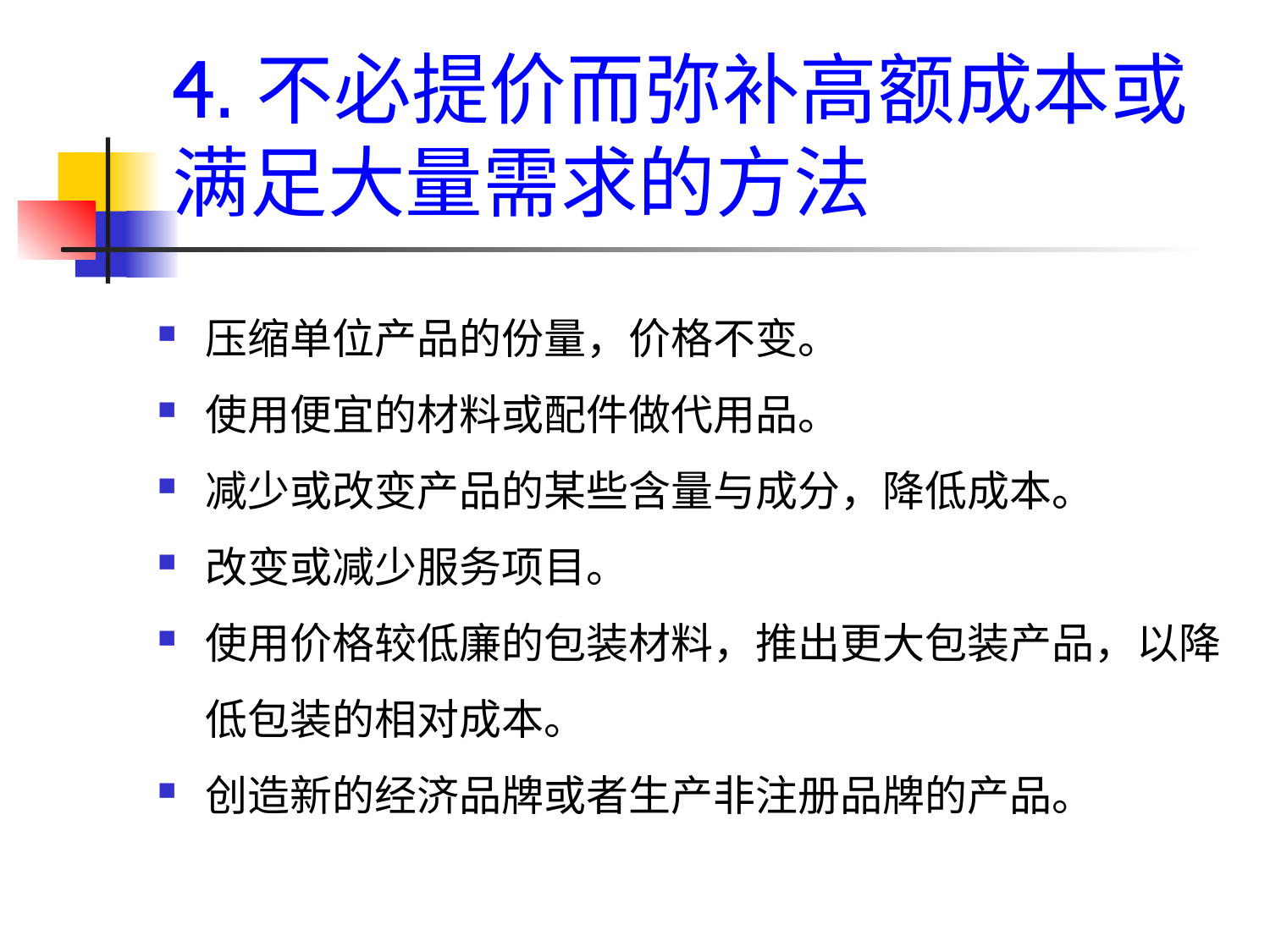

# 4.不必提价而弥补高额成本或满足大量需求的方法
压缩单位产品的份量，价格不变。
使用便宜的材料或配件做代用品。
减少或改变产品的某些含量与成分，降低成本。
改变或减少服务项目。
使用价格较低廉的包装材料，推出更大包装产品，以降低包装的相对成本。
创造新的经济品牌或者生产非注册品牌的产品。
68